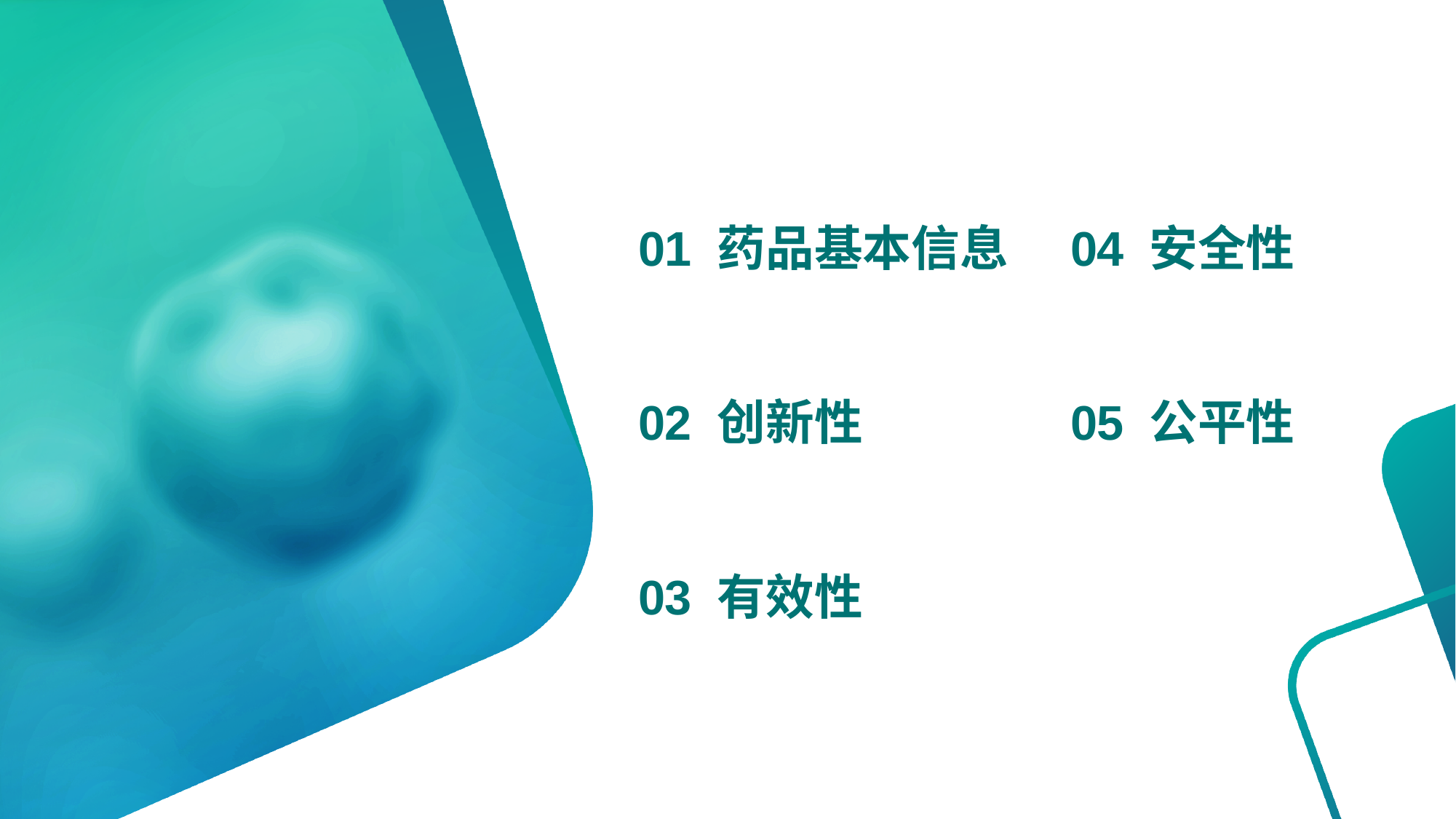

01 药品基本信息
02 创新性
03 有效性
04 安全性
05 公平性